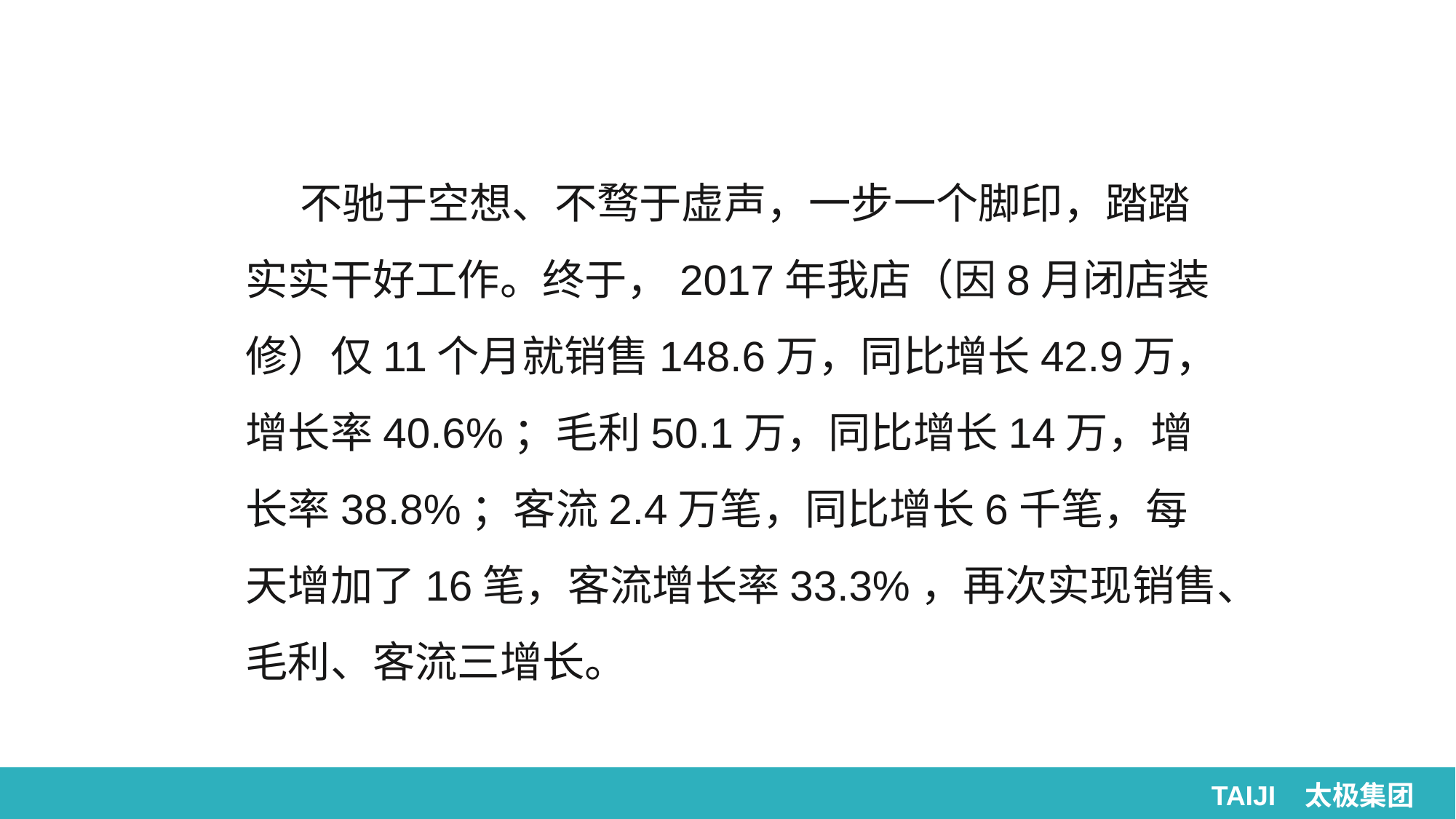

不驰于空想、不骛于虚声，一步一个脚印，踏踏实实干好工作。终于，2017年我店（因8月闭店装修）仅11个月就销售148.6万，同比增长42.9万，增长率40.6%；毛利50.1万，同比增长14万，增长率38.8%；客流2.4万笔，同比增长6千笔，每天增加了16笔，客流增长率33.3%，再次实现销售、毛利、客流三增长。

TAIJI   太极集团